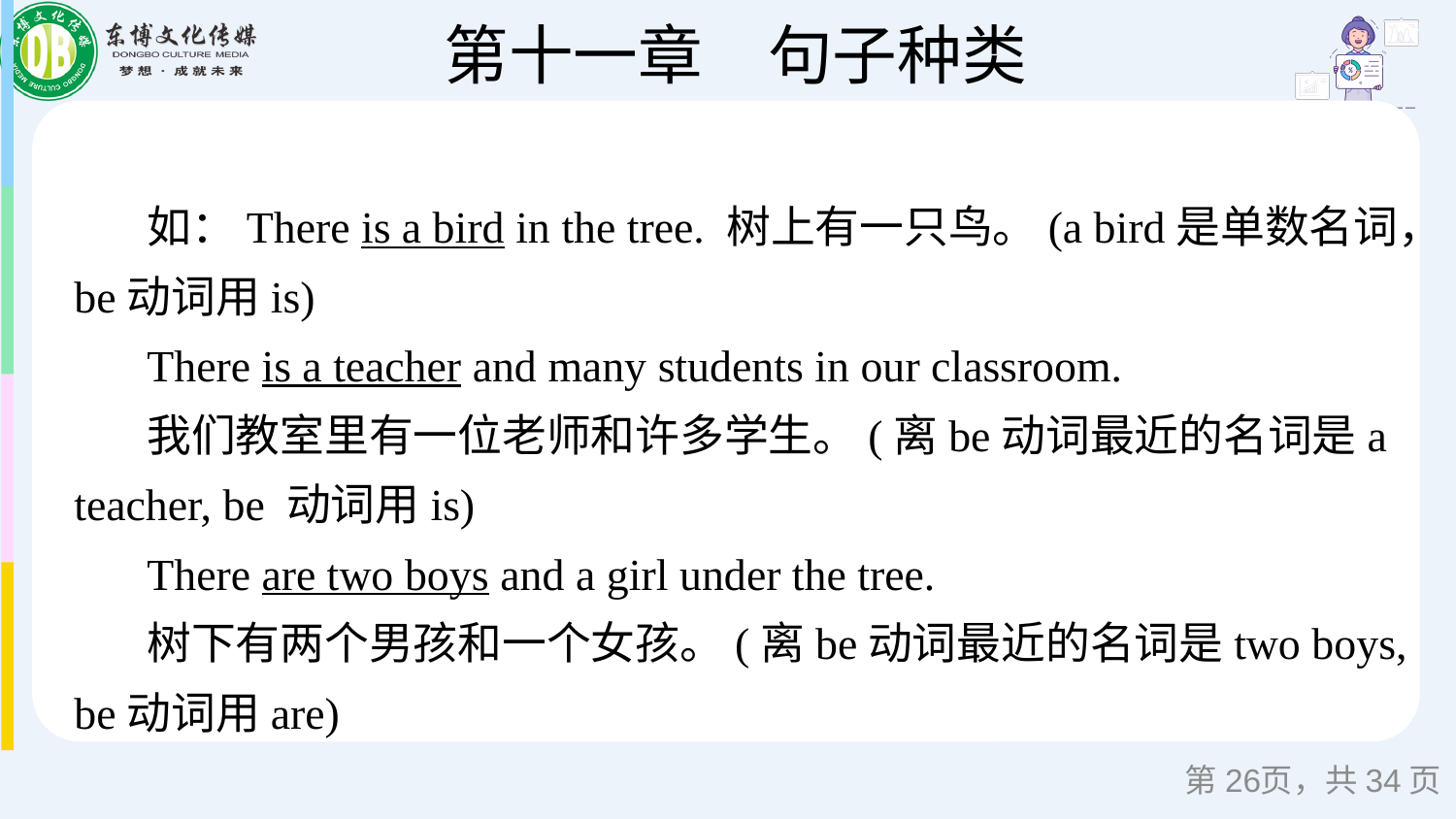

如：There is a bird in the tree. 树上有一只鸟。(a bird是单数名词，be动词用is)
There is a teacher and many students in our classroom.
我们教室里有一位老师和许多学生。(离be动词最近的名词是a teacher, be 动词用is)
There are two boys and a girl under the tree.
树下有两个男孩和一个女孩。(离be动词最近的名词是two boys, be动词用are)
第26页，共34页